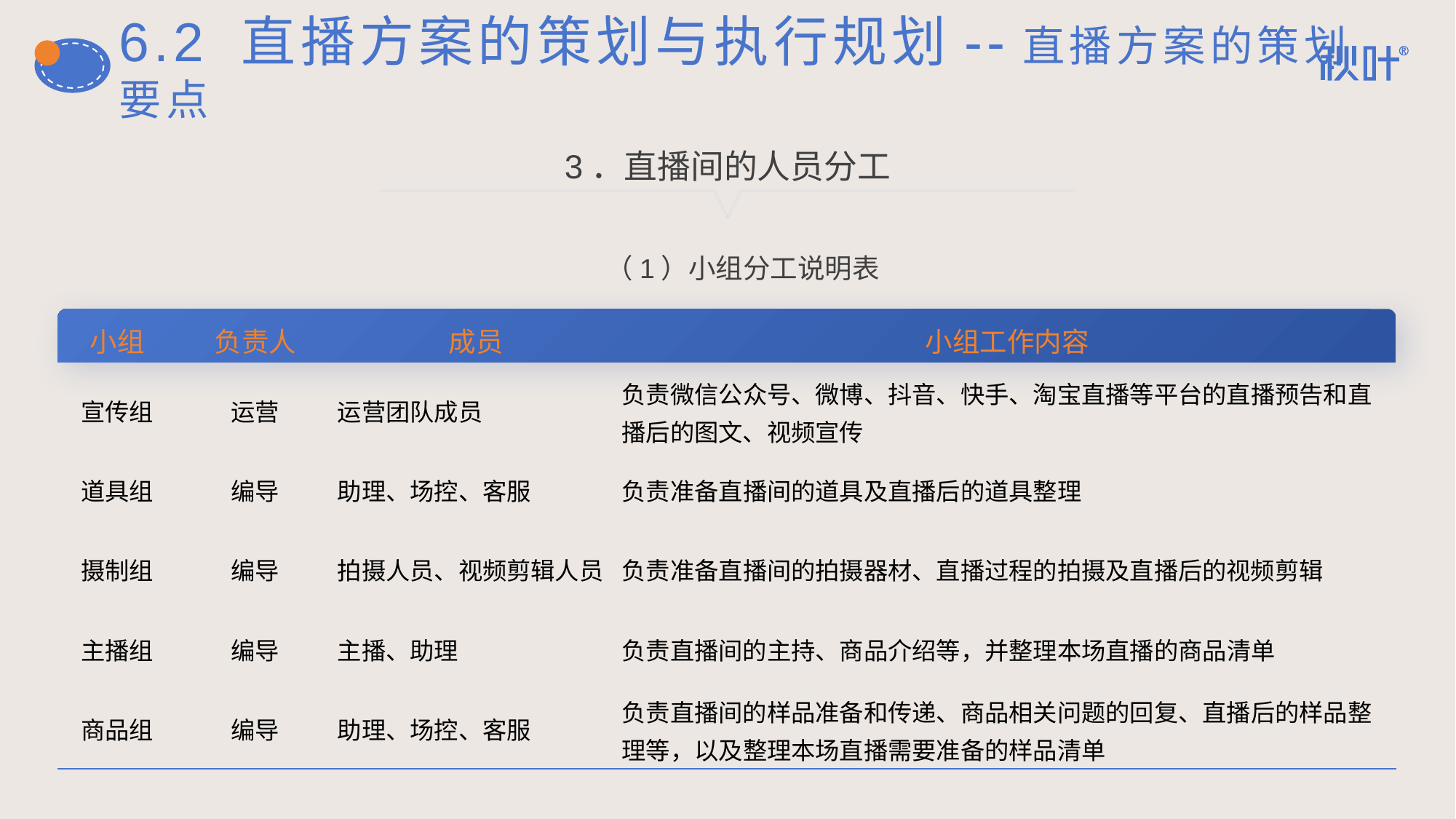

# 6.2 直播方案的策划与执行规划--直播方案的策划要点
3．直播间的人员分工

（1）小组分工说明表

| 小组 | 负责人 | 成员 | 小组工作内容 |
| --- | --- | --- | --- |
| 宣传组 | 运营 | 运营团队成员 | 负责微信公众号、微博、抖音、快手、淘宝直播等平台的直播预告和直播后的图文、视频宣传 |
| 道具组 | 编导 | 助理、场控、客服 | 负责准备直播间的道具及直播后的道具整理 |
| 摄制组 | 编导 | 拍摄人员、视频剪辑人员 | 负责准备直播间的拍摄器材、直播过程的拍摄及直播后的视频剪辑 |
| 主播组 | 编导 | 主播、助理 | 负责直播间的主持、商品介绍等，并整理本场直播的商品清单 |
| 商品组 | 编导 | 助理、场控、客服 | 负责直播间的样品准备和传递、商品相关问题的回复、直播后的样品整理等，以及整理本场直播需要准备的样品清单 |